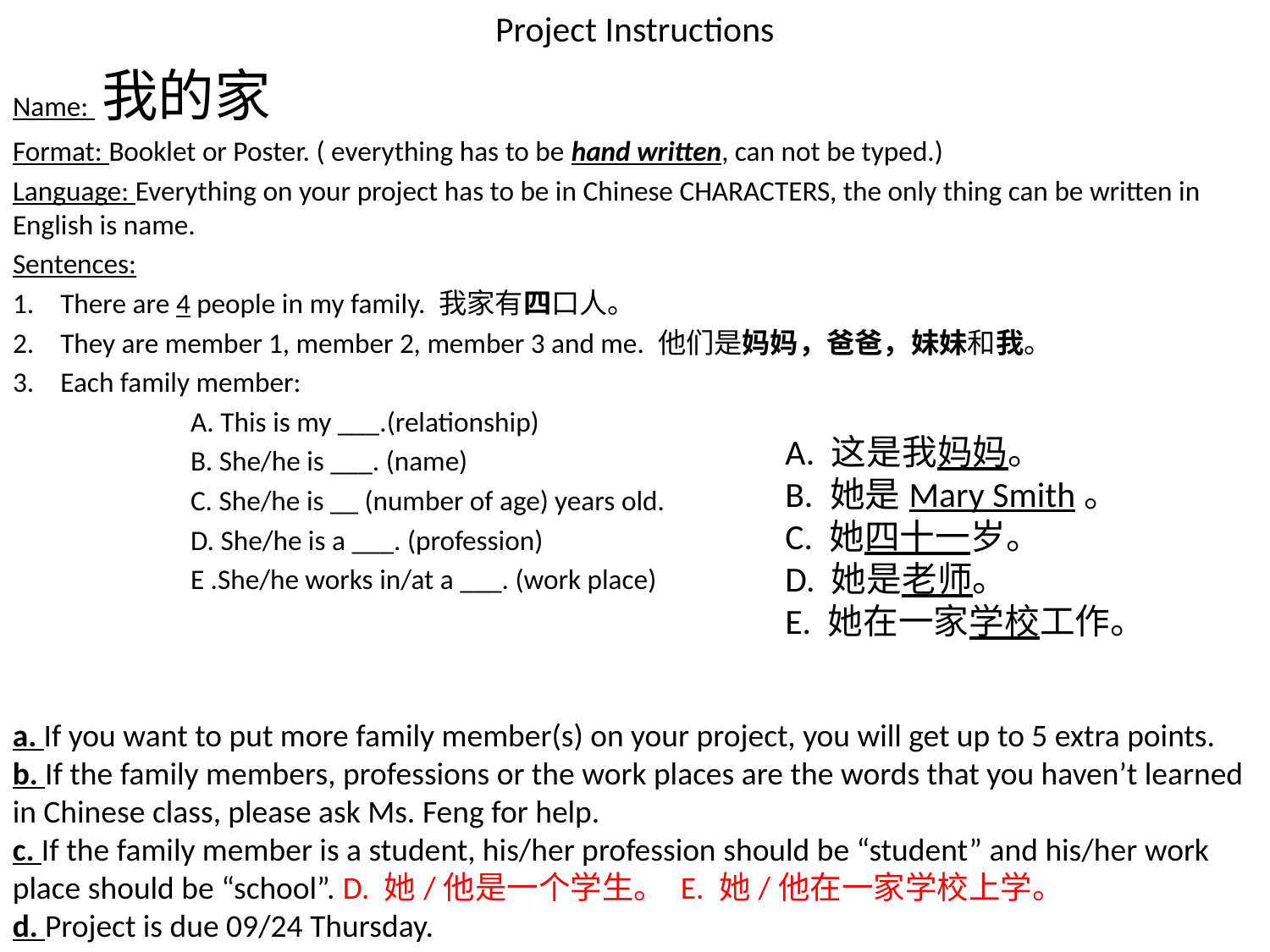

Project Instructions
Name: 我的家
Format: Booklet or Poster. ( everything has to be hand written, can not be typed.)
Language: Everything on your project has to be in Chinese CHARACTERS, the only thing can be written in English is name.
Sentences:
There are 4 people in my family. 我家有四口人。
They are member 1, member 2, member 3 and me. 他们是妈妈，爸爸，妹妹和我。
Each family member:
                            A. This is my ___.(relationship)
                            B. She/he is ___. (name)
                            C. She/he is __ (number of age) years old.
                            D. She/he is a ___. (profession)
                            E .She/he works in/at a ___. (work place)

A. 这是我妈妈。
B. 她是Mary Smith。
C. 她四十一岁。
D. 她是老师。
E. 她在一家学校工作。
a. If you want to put more family member(s) on your project, you will get up to 5 extra points.
b. If the family members, professions or the work places are the words that you haven’t learned in Chinese class, please ask Ms. Feng for help.
c. If the family member is a student, his/her profession should be “student” and his/her work place should be “school”. D. 她/他是一个学生。 E. 她/他在一家学校上学。
d. Project is due 09/24 Thursday.